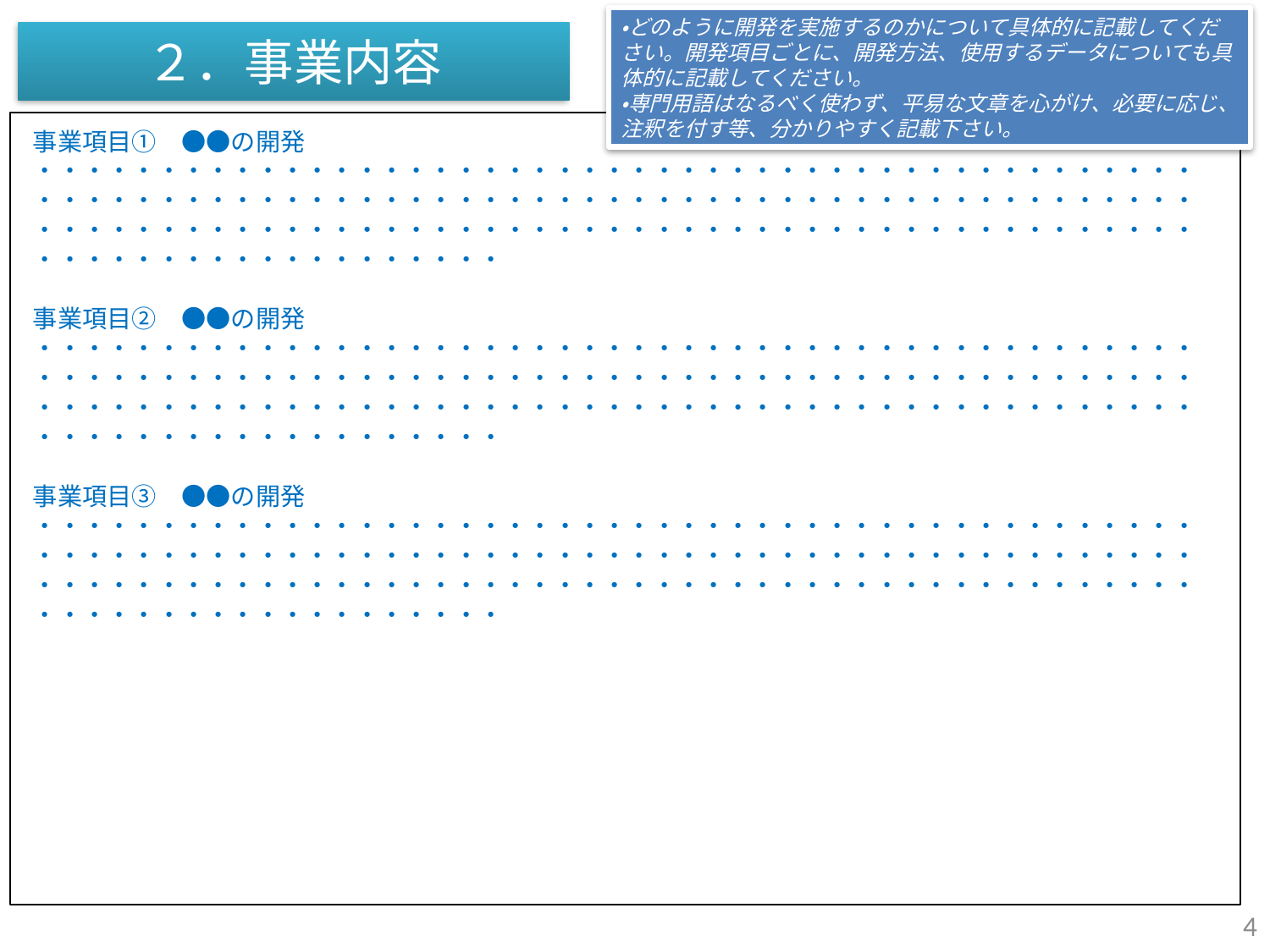

・どのように開発を実施するのかについて具体的に記載してください。開発項目ごとに、開発方法、使用するデータについても具体的に記載してください。
・専門用語はなるべく使わず、平易な文章を心がけ、必要に応じ、注釈を付す等、分かりやすく記載下さい。
# ２．事業内容

事業項目①　●●の開発
・・・・・・・・・・・・・・・・・・・・・・・・・・・・・・・・・・・・・・・・・・・・・・・・・・・・・・・・・・・・・・・・・・・・・・・・・・・・・・・・・・・・・・・・・・・・・・・・・・・・・・・・・・・・・・・・・・・・・・・・・・・・・・・・・・・・・・・・・・・・・・・・・・・・・・・・・・・・・・・・

事業項目②　●●の開発
・・・・・・・・・・・・・・・・・・・・・・・・・・・・・・・・・・・・・・・・・・・・・・・・・・・・・・・・・・・・・・・・・・・・・・・・・・・・・・・・・・・・・・・・・・・・・・・・・・・・・・・・・・・・・・・・・・・・・・・・・・・・・・・・・・・・・・・・・・・・・・・・・・・・・・・・・・・・・・・・

事業項目③　●●の開発
・・・・・・・・・・・・・・・・・・・・・・・・・・・・・・・・・・・・・・・・・・・・・・・・・・・・・・・・・・・・・・・・・・・・・・・・・・・・・・・・・・・・・・・・・・・・・・・・・・・・・・・・・・・・・・・・・・・・・・・・・・・・・・・・・・・・・・・・・・・・・・・・・・・・・・・・・・・・・・・・

4